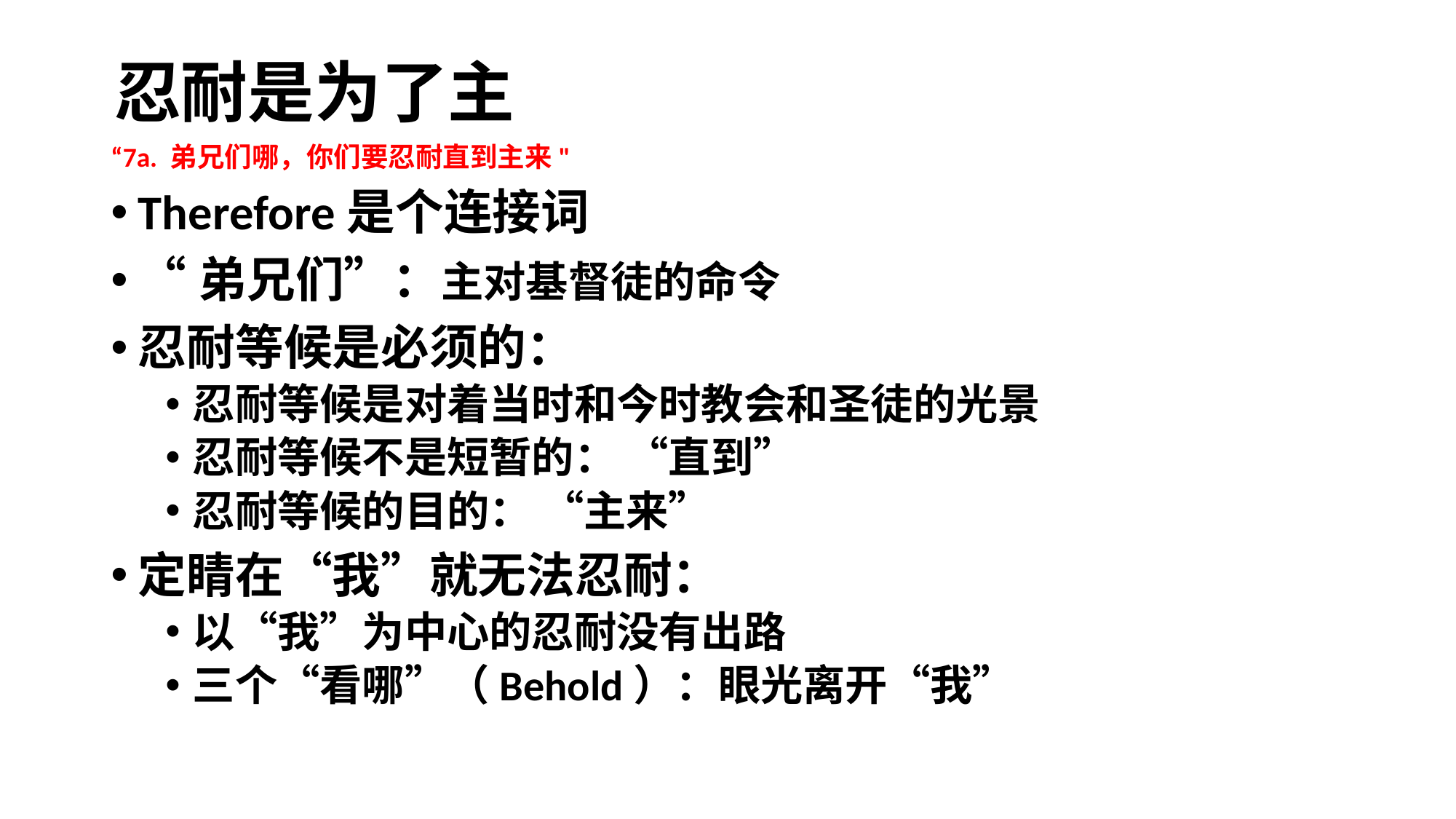

# 忍耐是为了主
“7a. 弟兄们哪，你们要忍耐直到主来"
Therefore是个连接词
“弟兄们”：主对基督徒的命令
忍耐等候是必须的：
忍耐等候是对着当时和今时教会和圣徒的光景
忍耐等候不是短暂的： “直到”
忍耐等候的目的： “主来”
定睛在“我”就无法忍耐：
以“我”为中心的忍耐没有出路
三个“看哪”（Behold）：眼光离开“我”